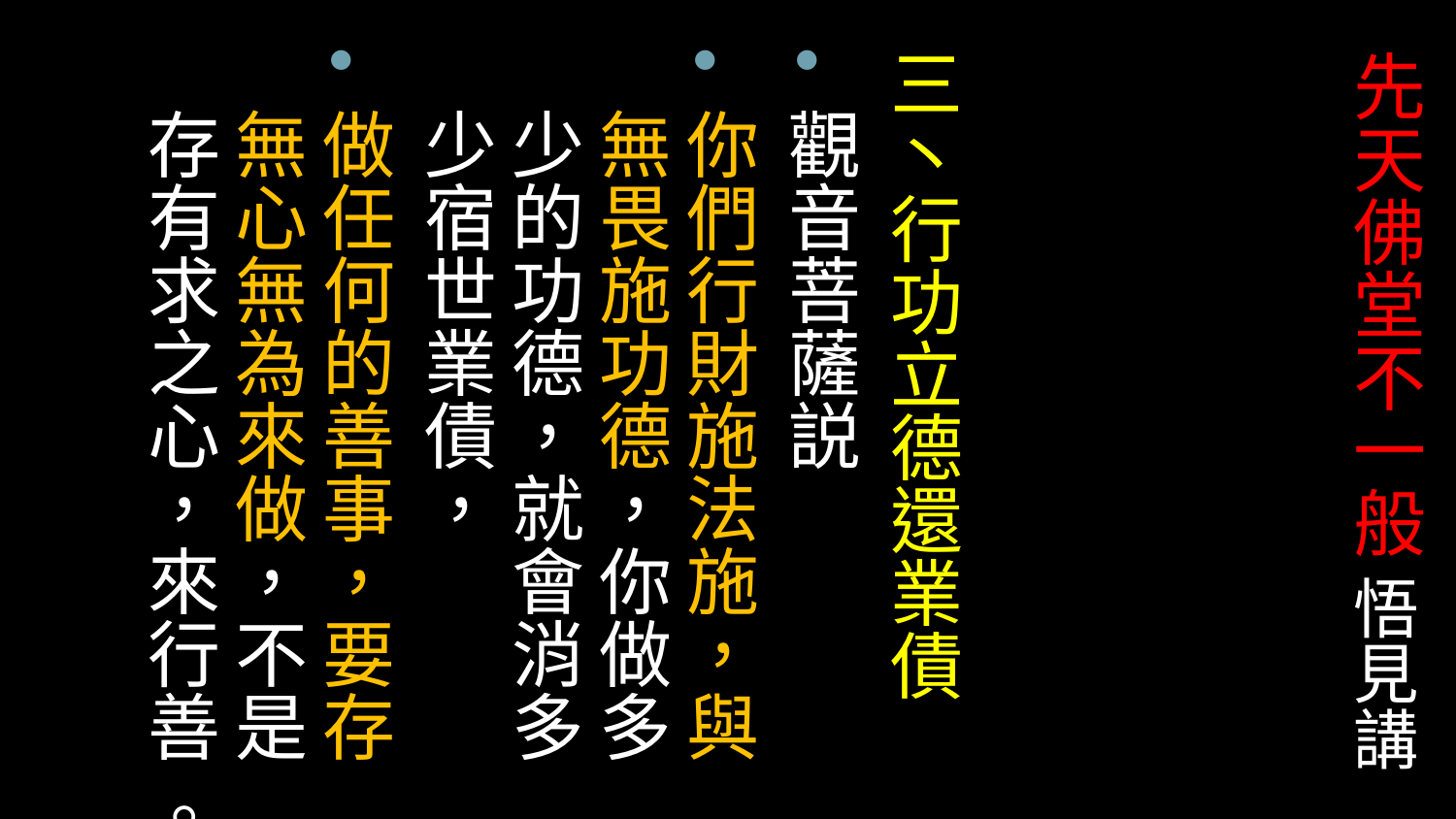

三丶行功立德還業債
觀音菩薩説
你們行財施法施，與無畏施功德，你做多少的功德，就會消多少宿世業債，
做任何的善事，要存無心無為來做，不是存有求之心，來行善 。

# 先天佛堂不一般 悟見講